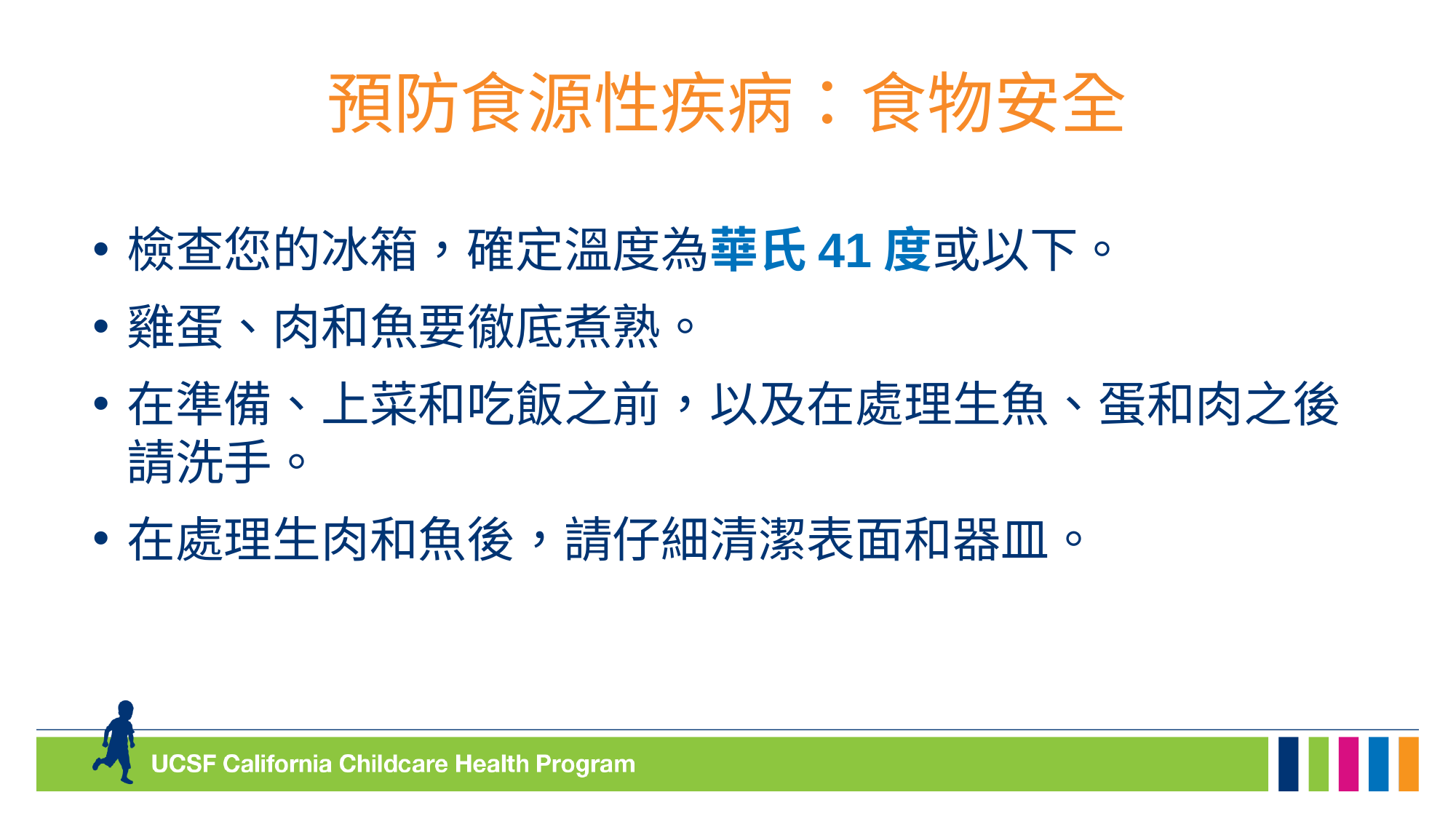

# 預防食源性疾病：食物安全
檢查您的冰箱，確定溫度為華氏41度或以下。
雞蛋、肉和魚要徹底煮熟。
在準備、上菜和吃飯之前，以及在處理生魚、蛋和肉之後請洗手。
在處理生肉和魚後，請仔細清潔表面和器皿。